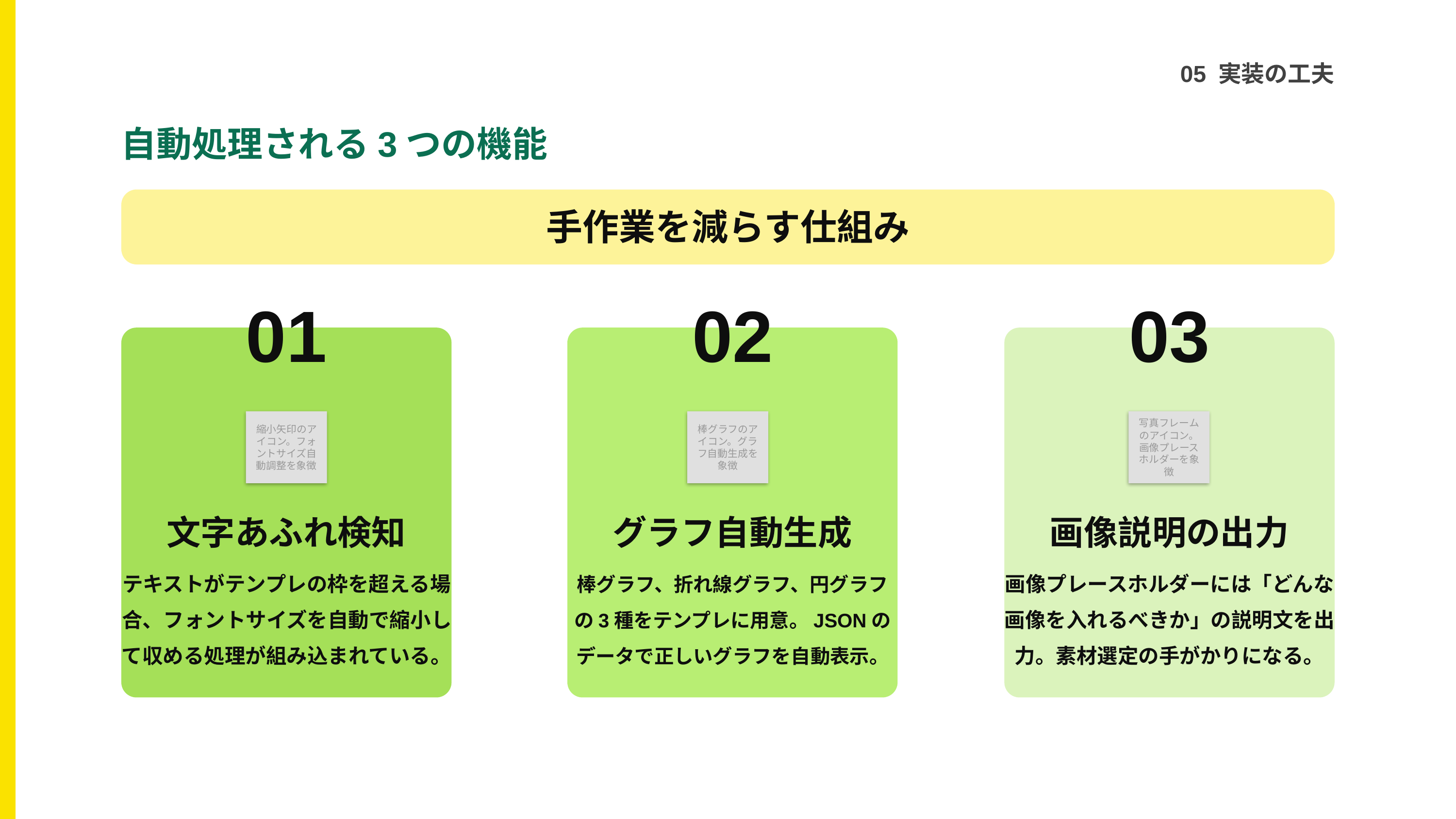

05 実装の工夫

自動処理される3つの機能

手作業を減らす仕組み
01
02
03

縮小矢印のアイコン。フォントサイズ自動調整を象徴
棒グラフのアイコン。グラフ自動生成を象徴
写真フレームのアイコン。画像プレースホルダーを象徴
文字あふれ検知
グラフ自動生成
画像説明の出力

テキストがテンプレの枠を超える場合、フォントサイズを自動で縮小して収める処理が組み込まれている。
棒グラフ、折れ線グラフ、円グラフの3種をテンプレに用意。JSONのデータで正しいグラフを自動表示。
画像プレースホルダーには「どんな画像を入れるべきか」の説明文を出力。素材選定の手がかりになる。